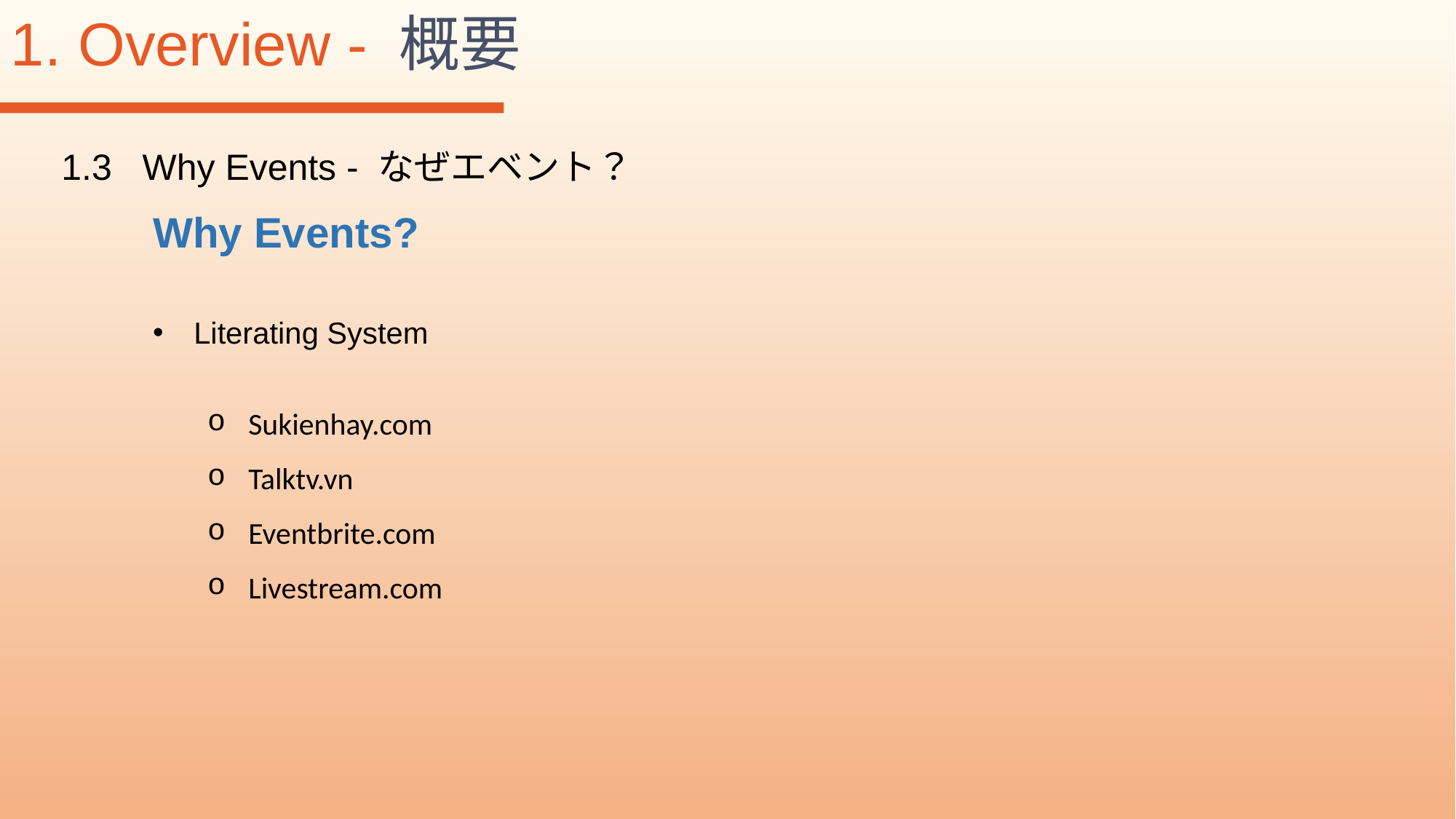

1. Overview - 概要

1.3   Why Events - なぜエベント？
Why Events?

Literating System

Sukienhay.com
Talktv.vn
Eventbrite.com
Livestream.com